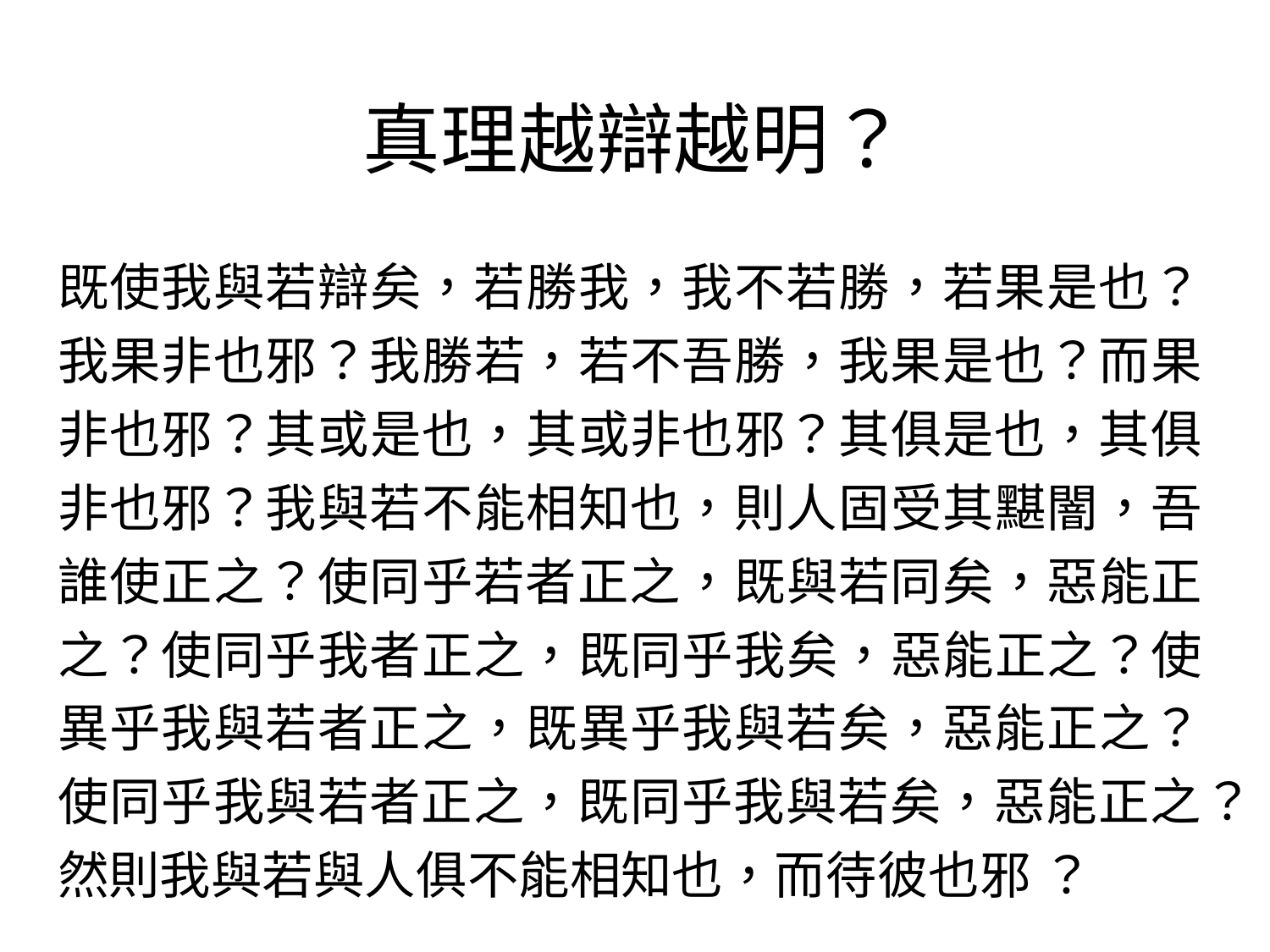

# 真理越辯越明？
既使我與若辯矣，若勝我，我不若勝，若果是也？我果非也邪？我勝若，若不吾勝，我果是也？而果非也邪？其或是也，其或非也邪？其俱是也，其俱非也邪？我與若不能相知也，則人固受其黮闇，吾誰使正之？使同乎若者正之，既與若同矣，惡能正之？使同乎我者正之，既同乎我矣，惡能正之？使異乎我與若者正之，既異乎我與若矣，惡能正之？使同乎我與若者正之，既同乎我與若矣，惡能正之？然則我與若與人俱不能相知也，而待彼也邪 ？